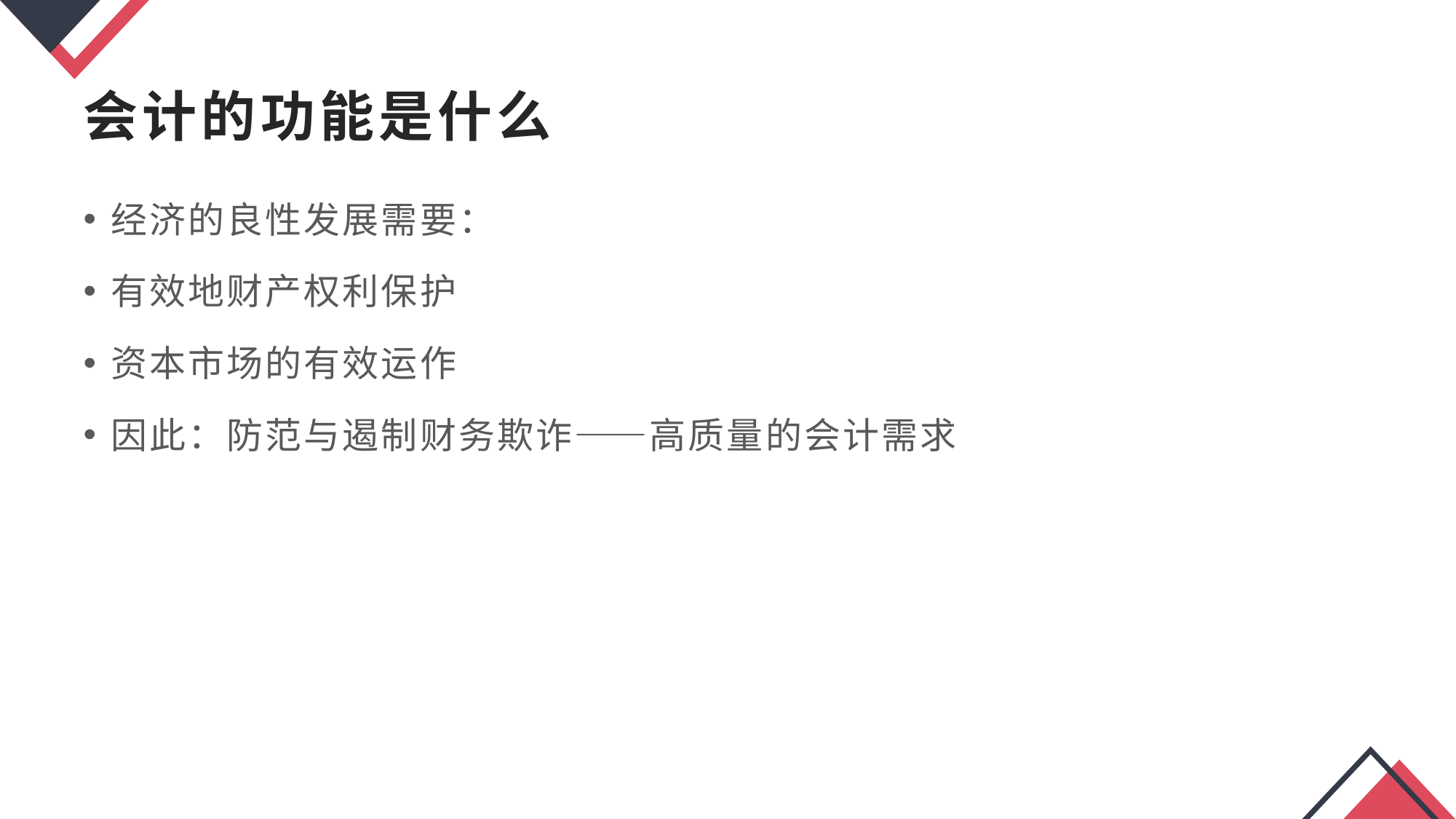

会计的功能是什么
经济的良性发展需要：
有效地财产权利保护
资本市场的有效运作
因此：防范与遏制财务欺诈——高质量的会计需求